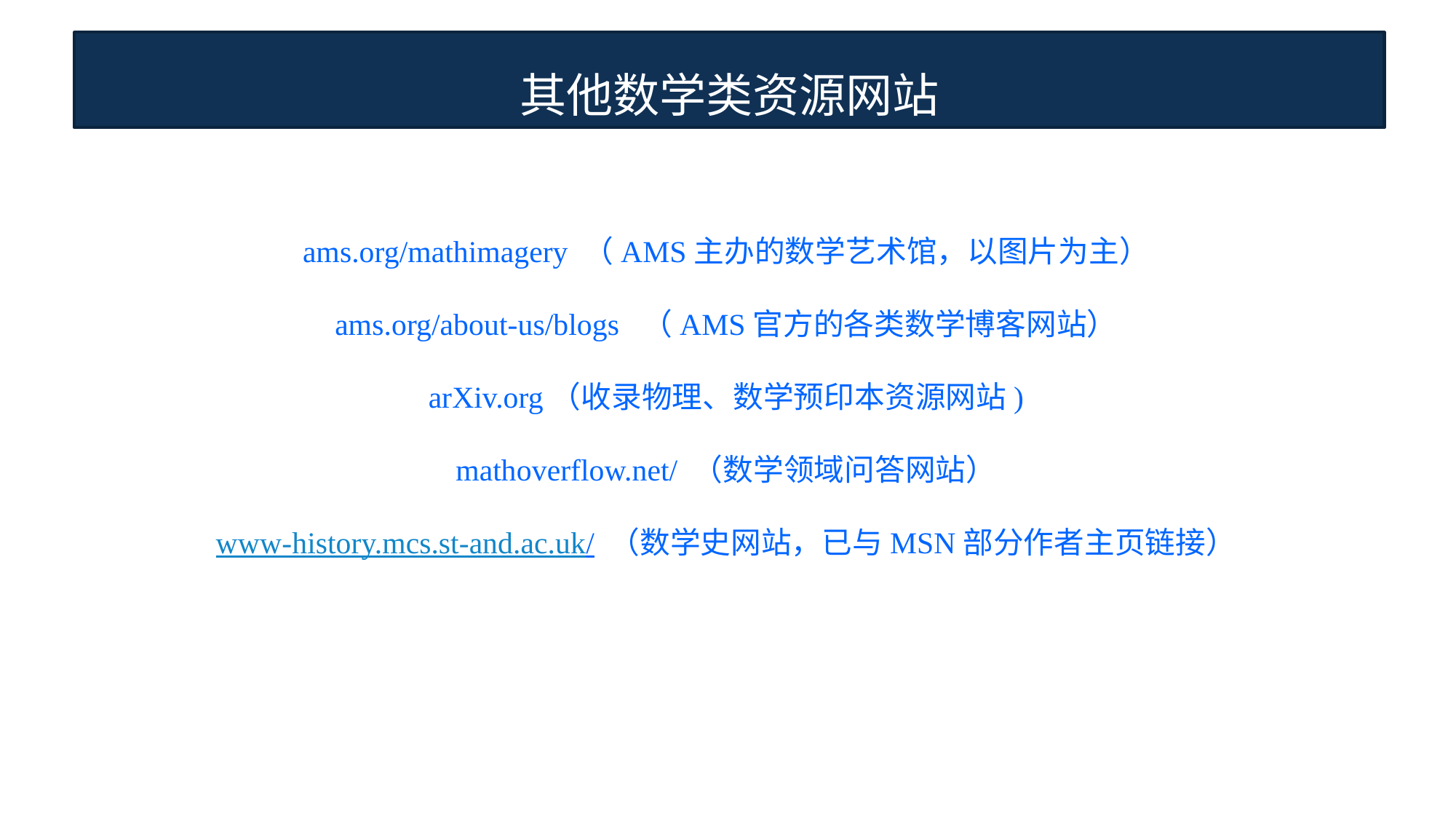

其他数学类资源网站
ams.org/mathimagery （AMS主办的数学艺术馆，以图片为主）
ams.org/about-us/blogs  （AMS官方的各类数学博客网站）
arXiv.org（收录物理、数学预印本资源网站)
mathoverflow.net/ （数学领域问答网站）
www-history.mcs.st-and.ac.uk/ （数学史网站，已与MSN部分作者主页链接）